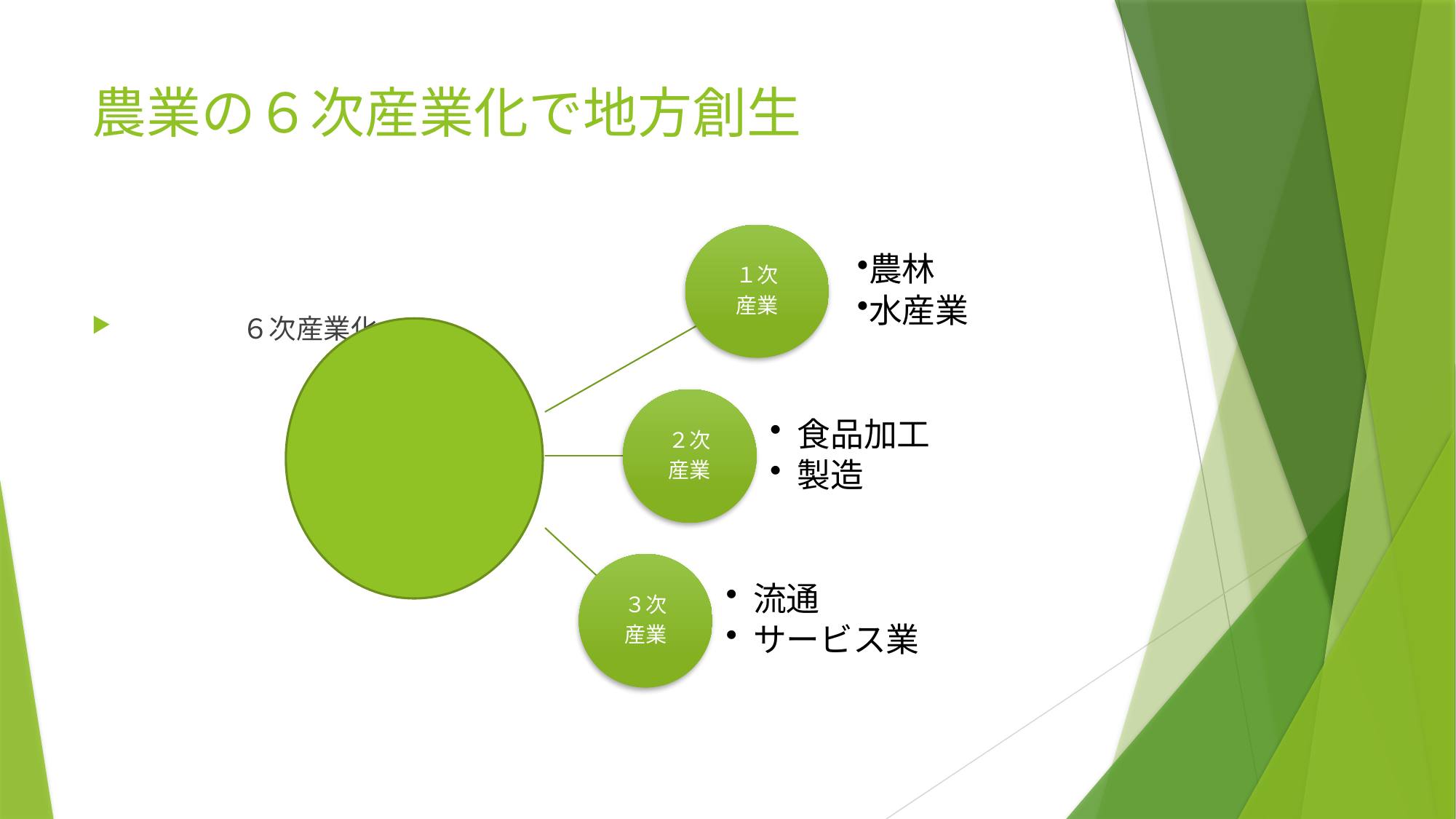

# 農業の６次産業化で地方創生

１次
産業

農林
水産業

　　　　６次産業化

２次
産業

食品加工
製造

３次
産業

流通
サービス業